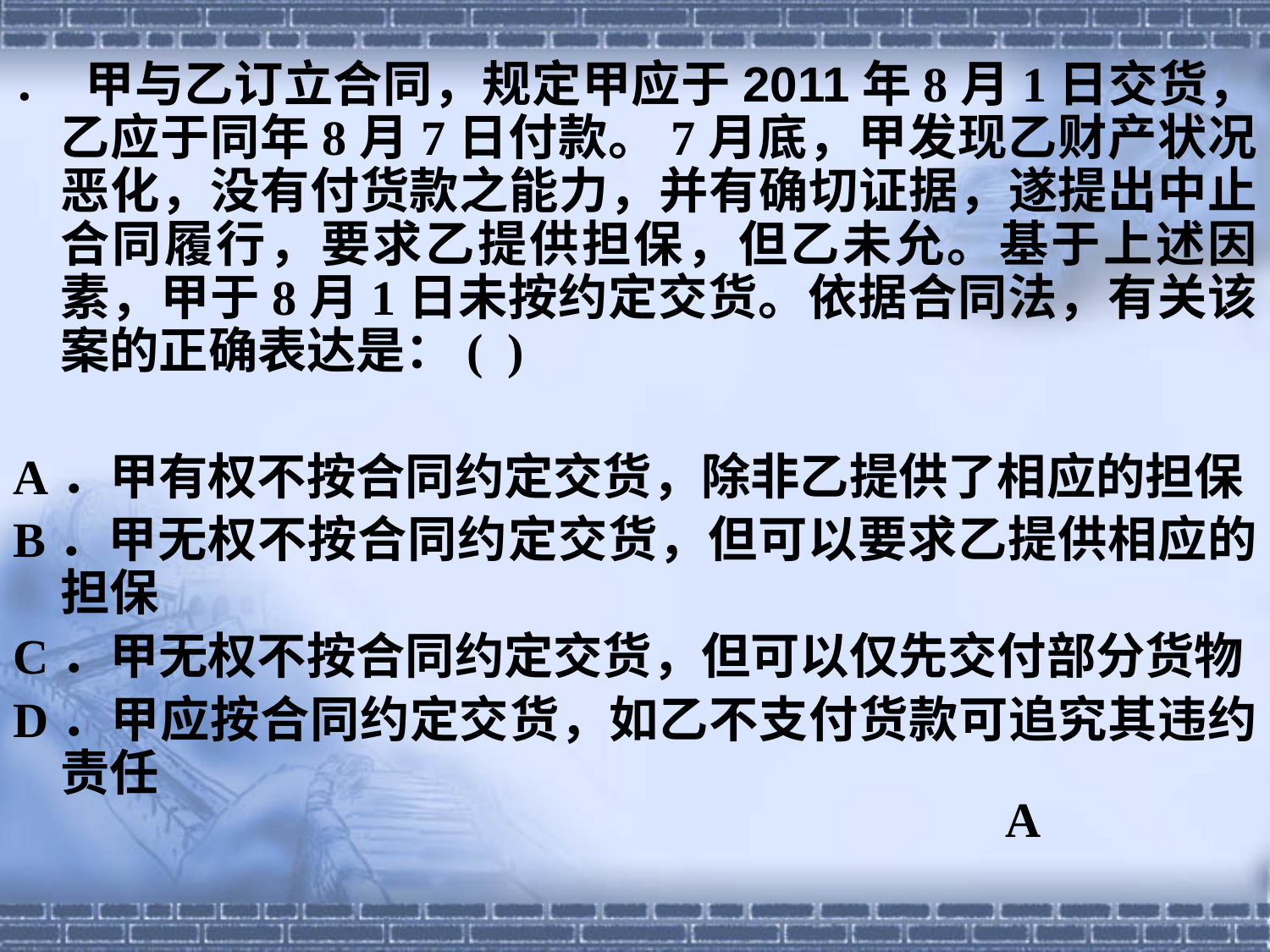

．   甲与乙订立合同，规定甲应于2011年8月1日交货，乙应于同年8月7日付款。7月底，甲发现乙财产状况恶化，没有付货款之能力，并有确切证据，遂提出中止合同履行，要求乙提供担保，但乙未允。基于上述因素，甲于8月1日未按约定交货。依据合同法，有关该案的正确表达是：(  )

A．甲有权不按合同约定交货，除非乙提供了相应的担保
B．甲无权不按合同约定交货，但可以要求乙提供相应的 担保
C．甲无权不按合同约定交货，但可以仅先交付部分货物
D．甲应按合同约定交货，如乙不支付货款可追究其违约责任

A